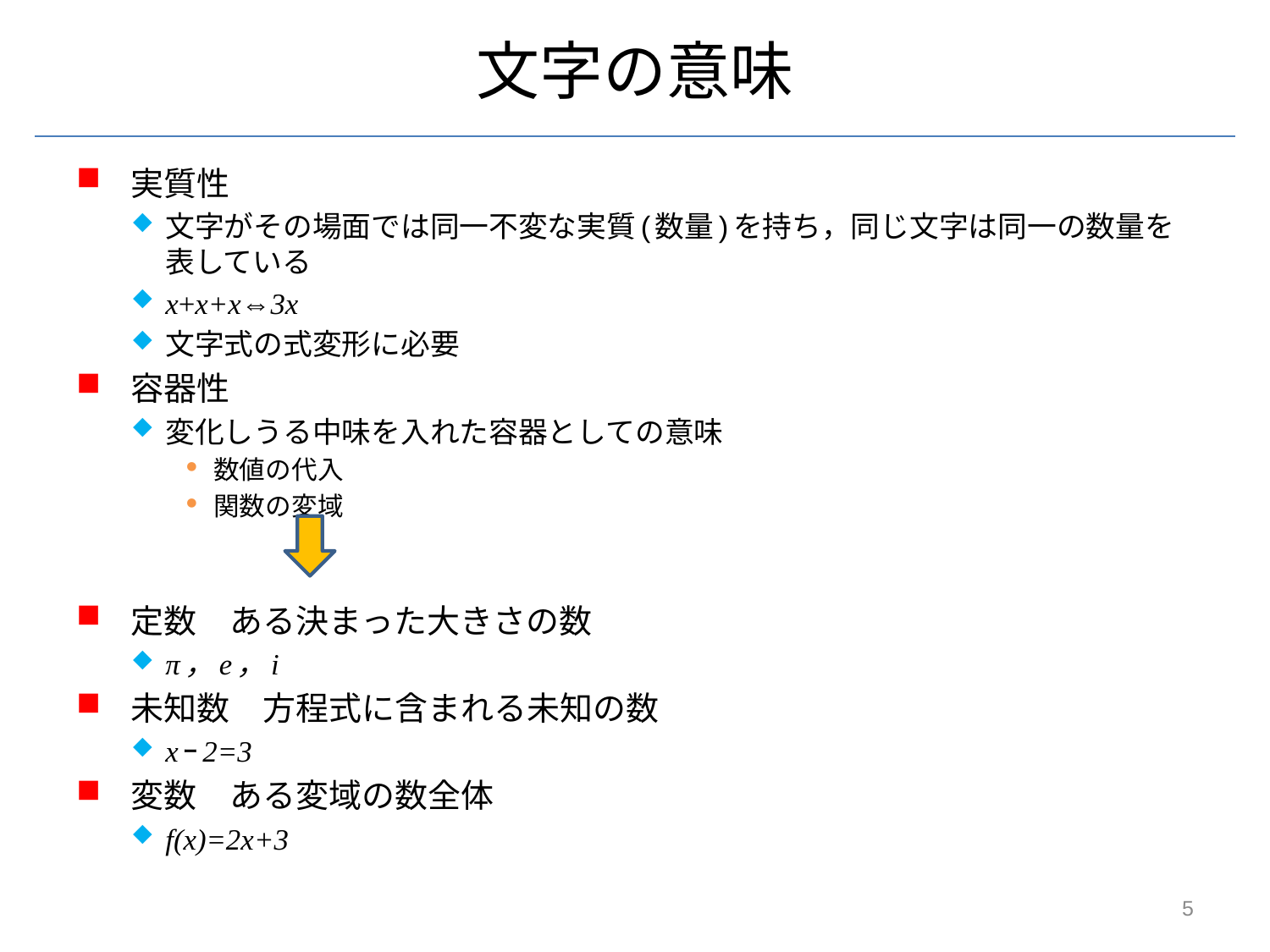

# 文字の意味
実質性
文字がその場面では同一不変な実質(数量)を持ち，同じ文字は同一の数量を表している
x+x+x⇔3x
文字式の式変形に必要
容器性
変化しうる中味を入れた容器としての意味
数値の代入
関数の変域

定数　ある決まった大きさの数
π，e，i
未知数　方程式に含まれる未知の数
xｰ2=3
変数　ある変域の数全体
f(x)=2x+3

5